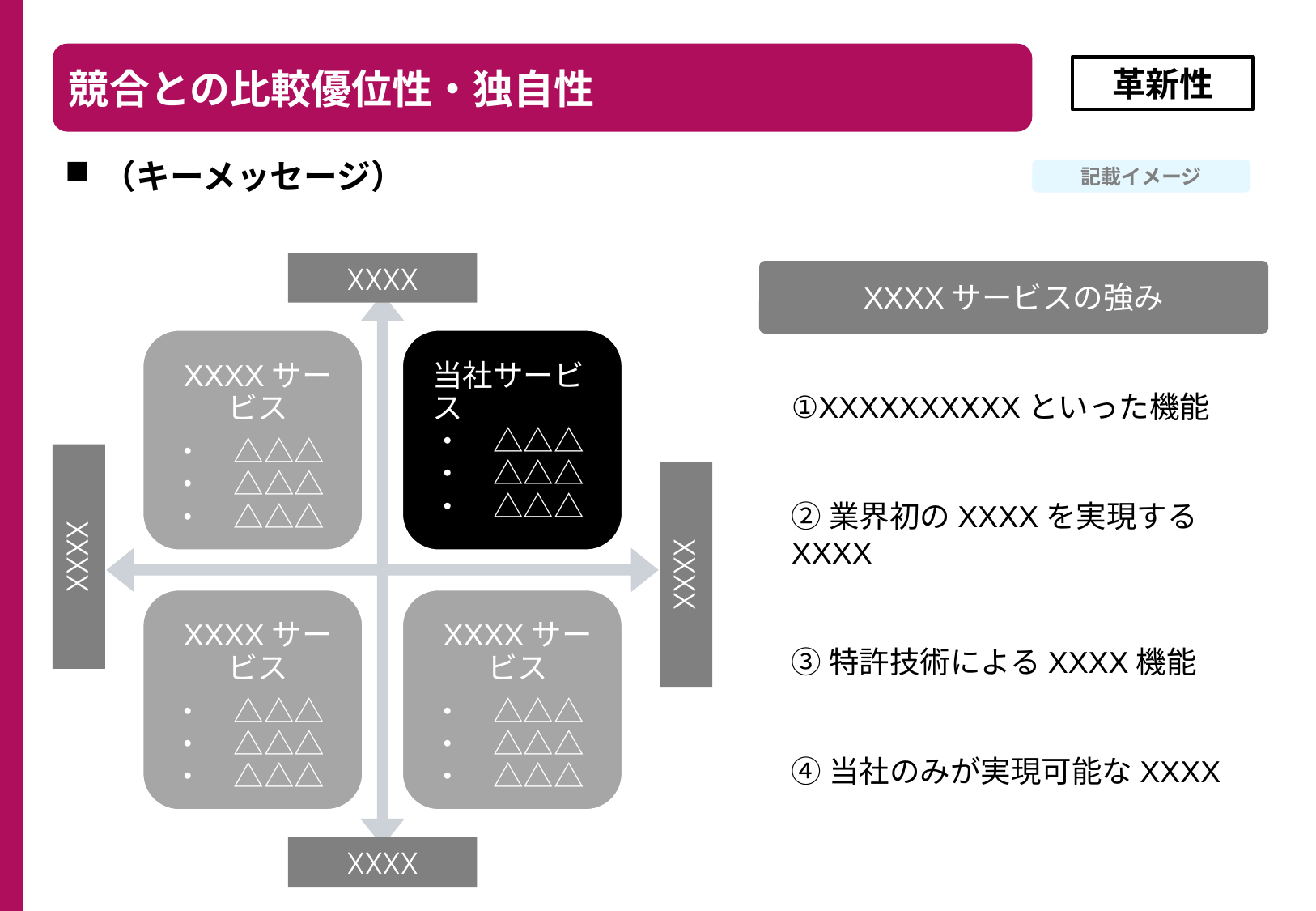

競合との比較優位性・独自性
革新性
（キーメッセージ）
記載イメージ
XXXX
XXXXサービスの強み
XXXXサービス
・　△△△
・　△△△
・　△△△
当社サービス
・　△△△
・　△△△
・　△△△
XXXXサービス
・　△△△
・　△△△
・　△△△
XXXXサービス
・　△△△
・　△△△
・　△△△
①XXXXXXXXXXといった機能

②業界初のXXXXを実現するXXXX

③特許技術によるXXXX機能

④当社のみが実現可能なXXXX
XXXX
XXXX
XXXX